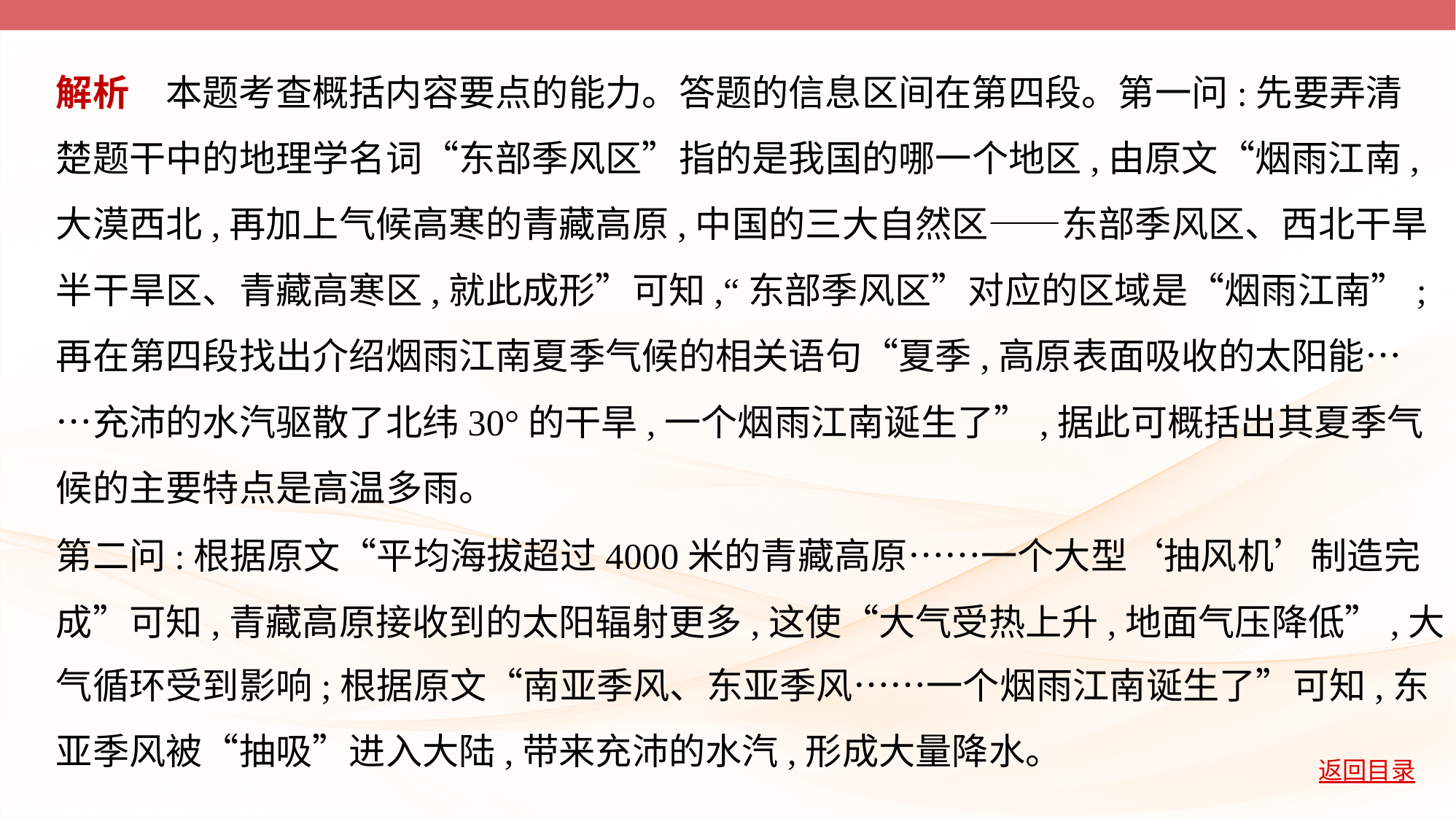

解析　本题考查概括内容要点的能力。答题的信息区间在第四段。第一问:先要弄清
楚题干中的地理学名词“东部季风区”指的是我国的哪一个地区,由原文“烟雨江南,
大漠西北,再加上气候高寒的青藏高原,中国的三大自然区——东部季风区、西北干旱
半干旱区、青藏高寒区,就此成形”可知,“东部季风区”对应的区域是“烟雨江南”;
再在第四段找出介绍烟雨江南夏季气候的相关语句“夏季,高原表面吸收的太阳能…
…充沛的水汽驱散了北纬30°的干旱,一个烟雨江南诞生了”,据此可概括出其夏季气
候的主要特点是高温多雨。
第二问:根据原文“平均海拔超过4000米的青藏高原……一个大型‘抽风机’制造完
成”可知,青藏高原接收到的太阳辐射更多,这使“大气受热上升,地面气压降低”,大
气循环受到影响;根据原文“南亚季风、东亚季风……一个烟雨江南诞生了”可知,东
亚季风被“抽吸”进入大陆,带来充沛的水汽,形成大量降水。